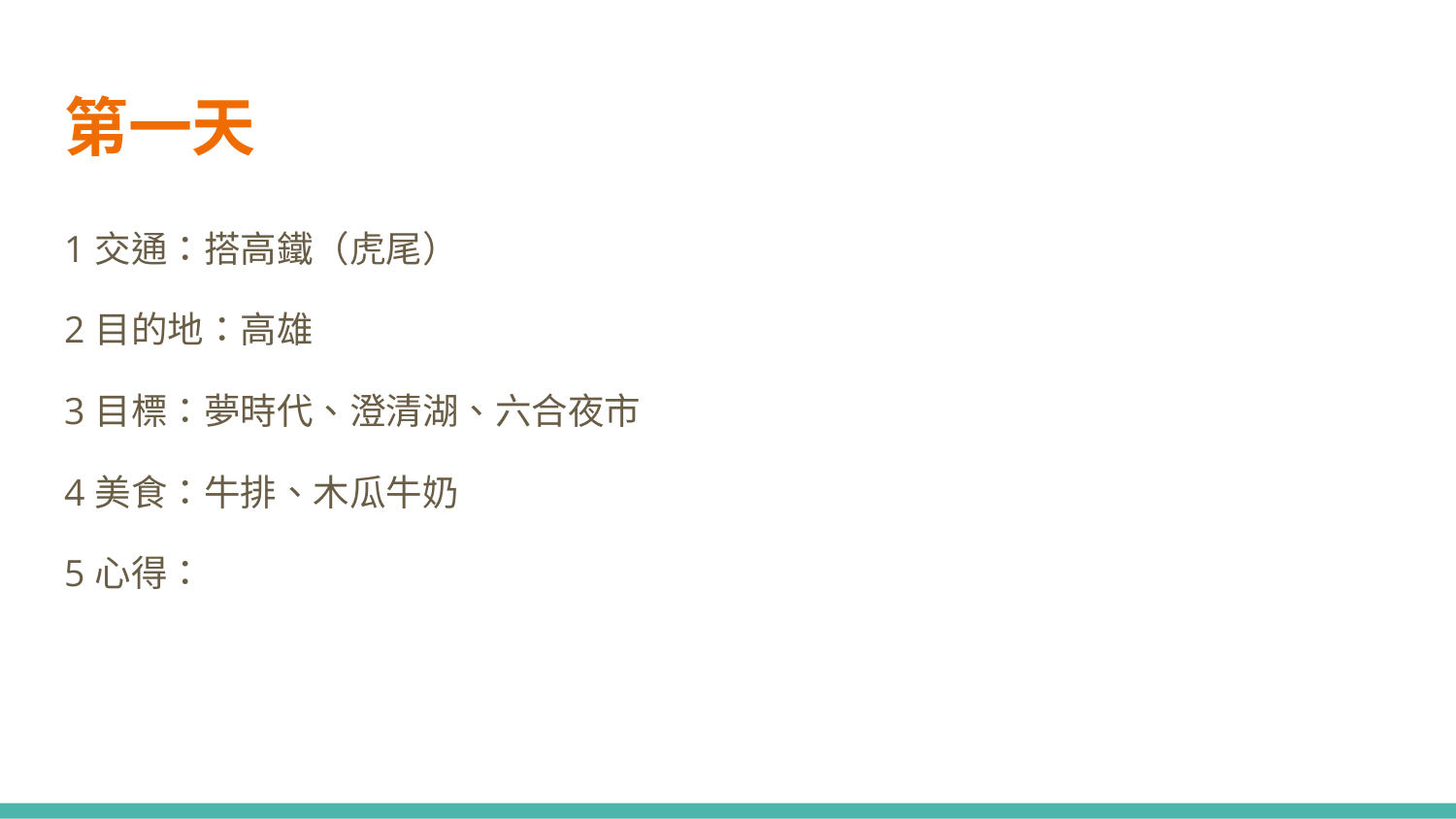

# 第一天
1交通：搭高鐵（虎尾）
2目的地：高雄
3目標：夢時代、澄清湖、六合夜市
4美食：牛排、木瓜牛奶
5心得：